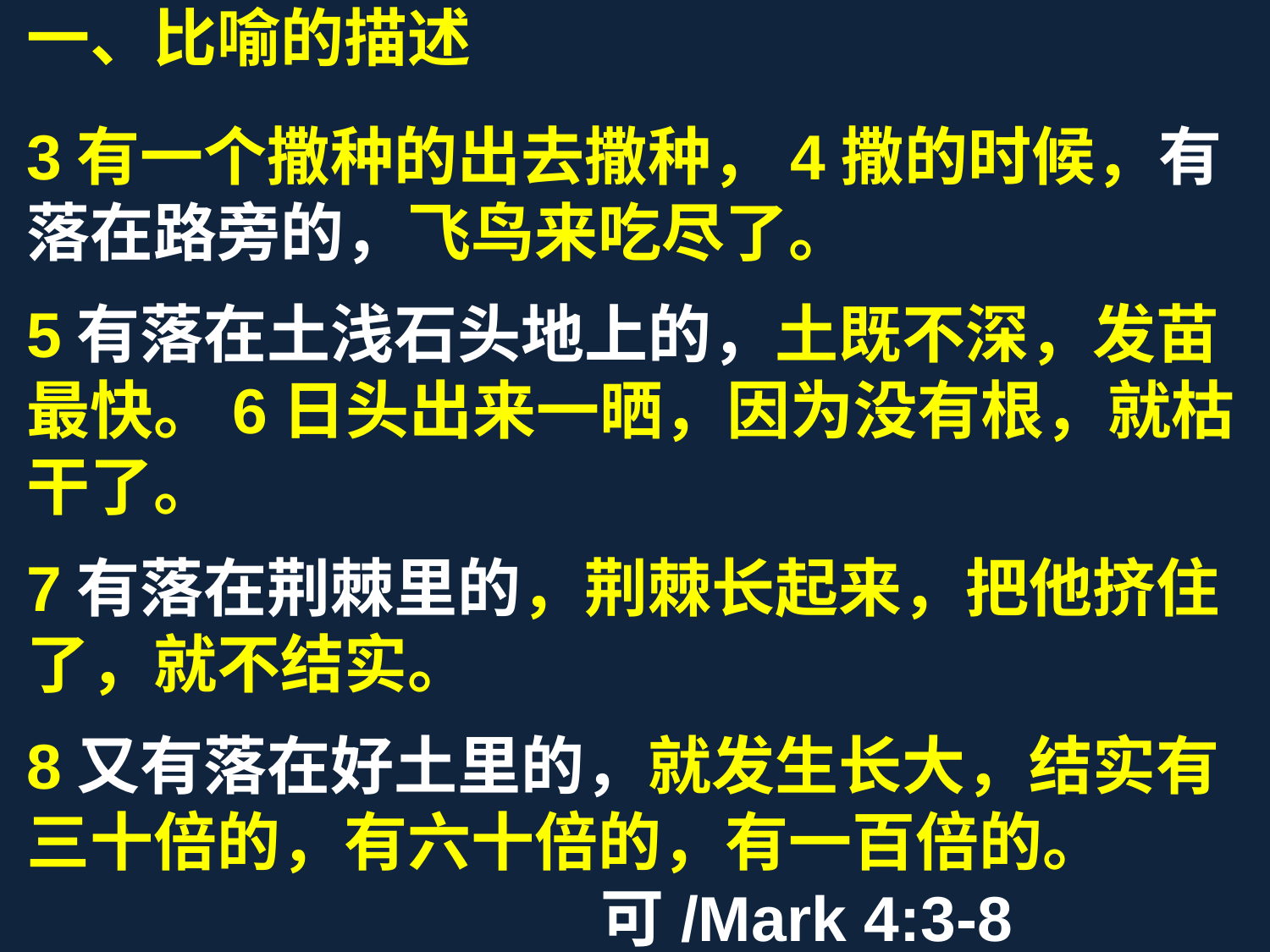

一、比喻的描述
3有一个撒种的出去撒种，4撒的时候，有落在路旁的，飞鸟来吃尽了。
5有落在土浅石头地上的，土既不深，发苗最快。6日头出来一晒，因为没有根，就枯干了。
7有落在荆棘里的，荆棘长起来，把他挤住了，就不结实。
8又有落在好土里的，就发生长大，结实有三十倍的，有六十倍的，有一百倍的。
                                        可/Mark 4:3-8